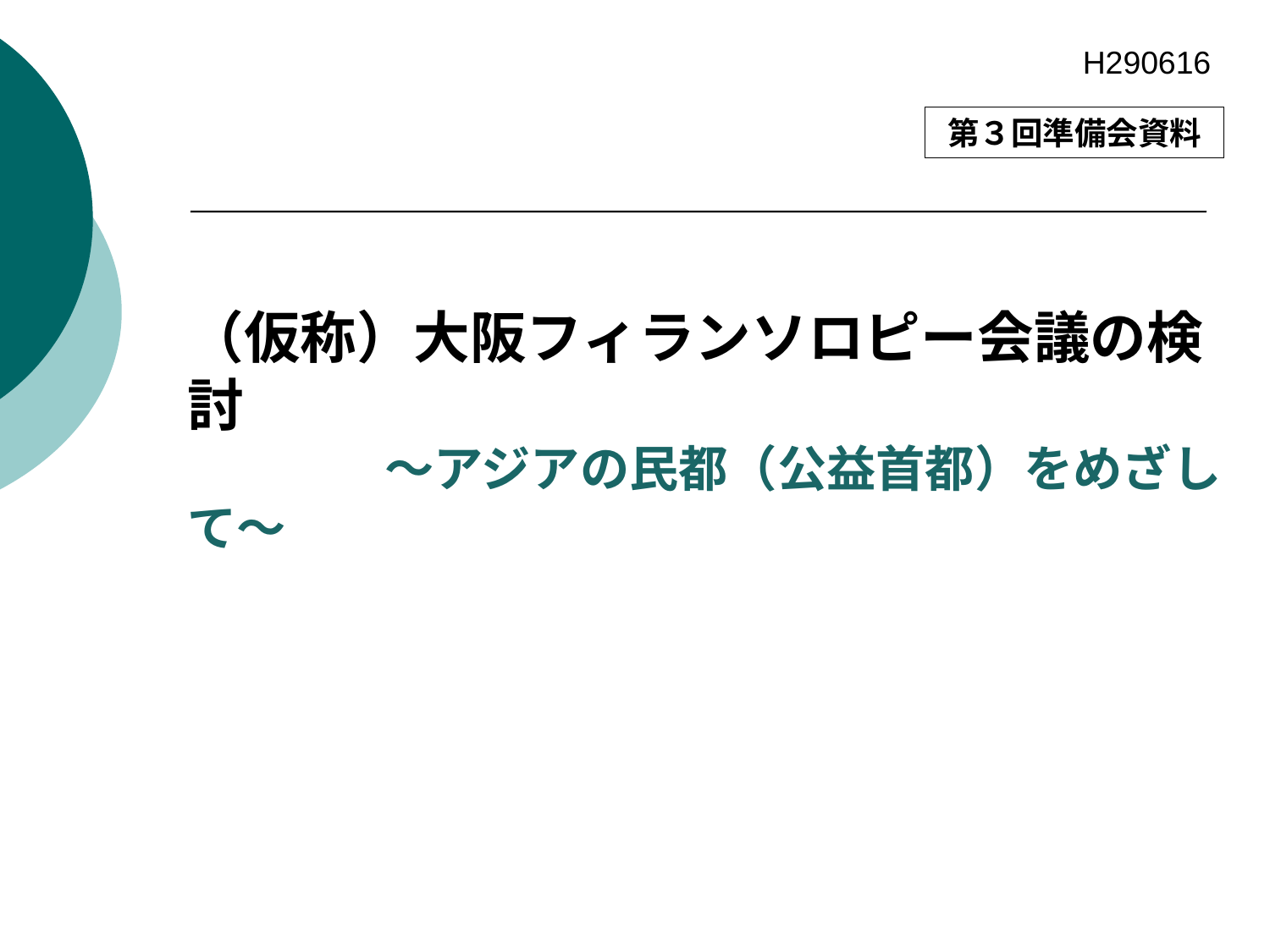

H290616
第３回準備会資料
（仮称）大阪フィランソロピー会議の検討
　　　　～アジアの民都（公益首都）をめざして～